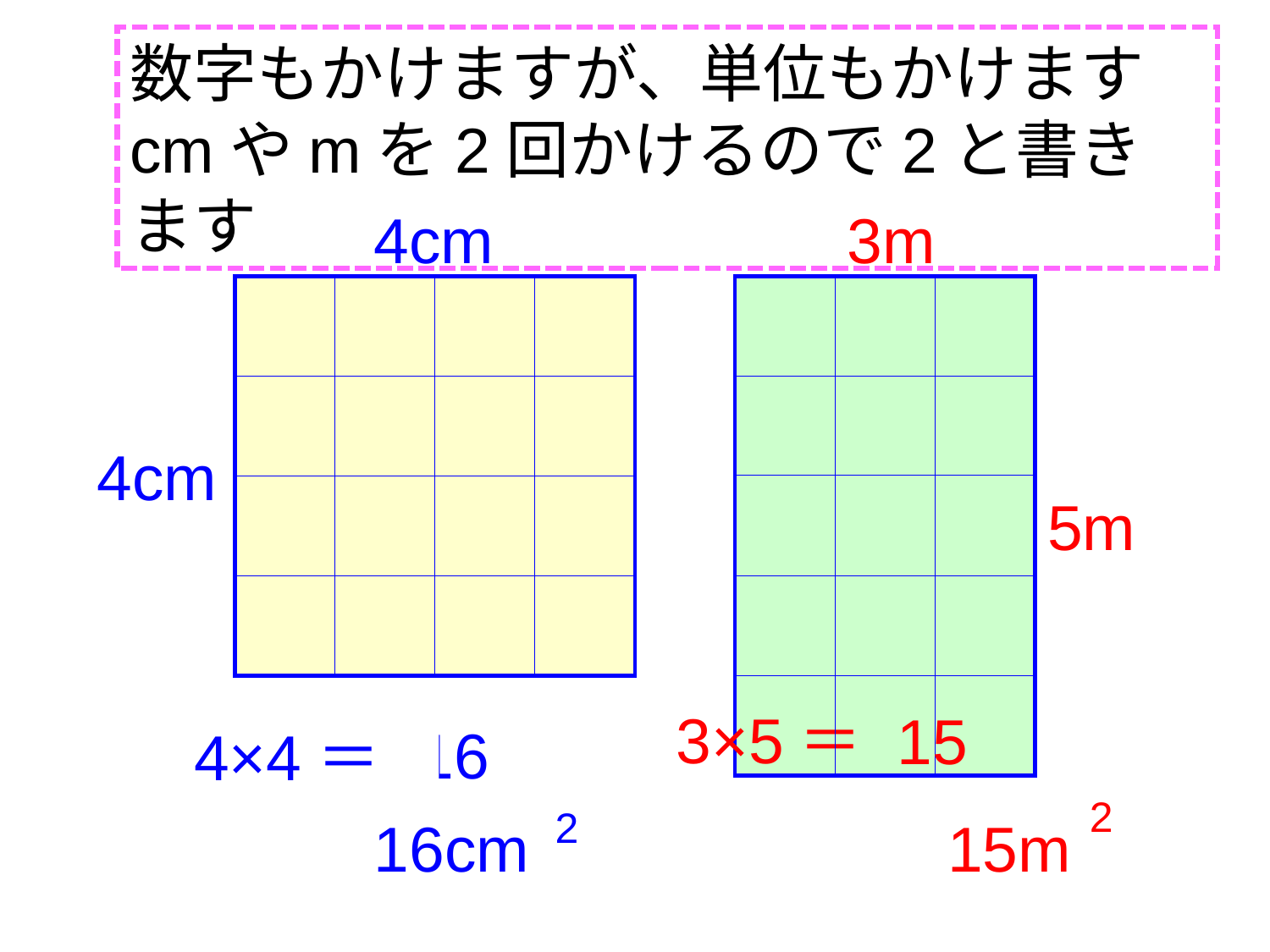

数字もかけますが、単位もかけます
cmやmを2回かけるので2と書きます
4cm
3m

4cm
5m
3×5＝
15
16
4×4＝
2
15m
2
16cm